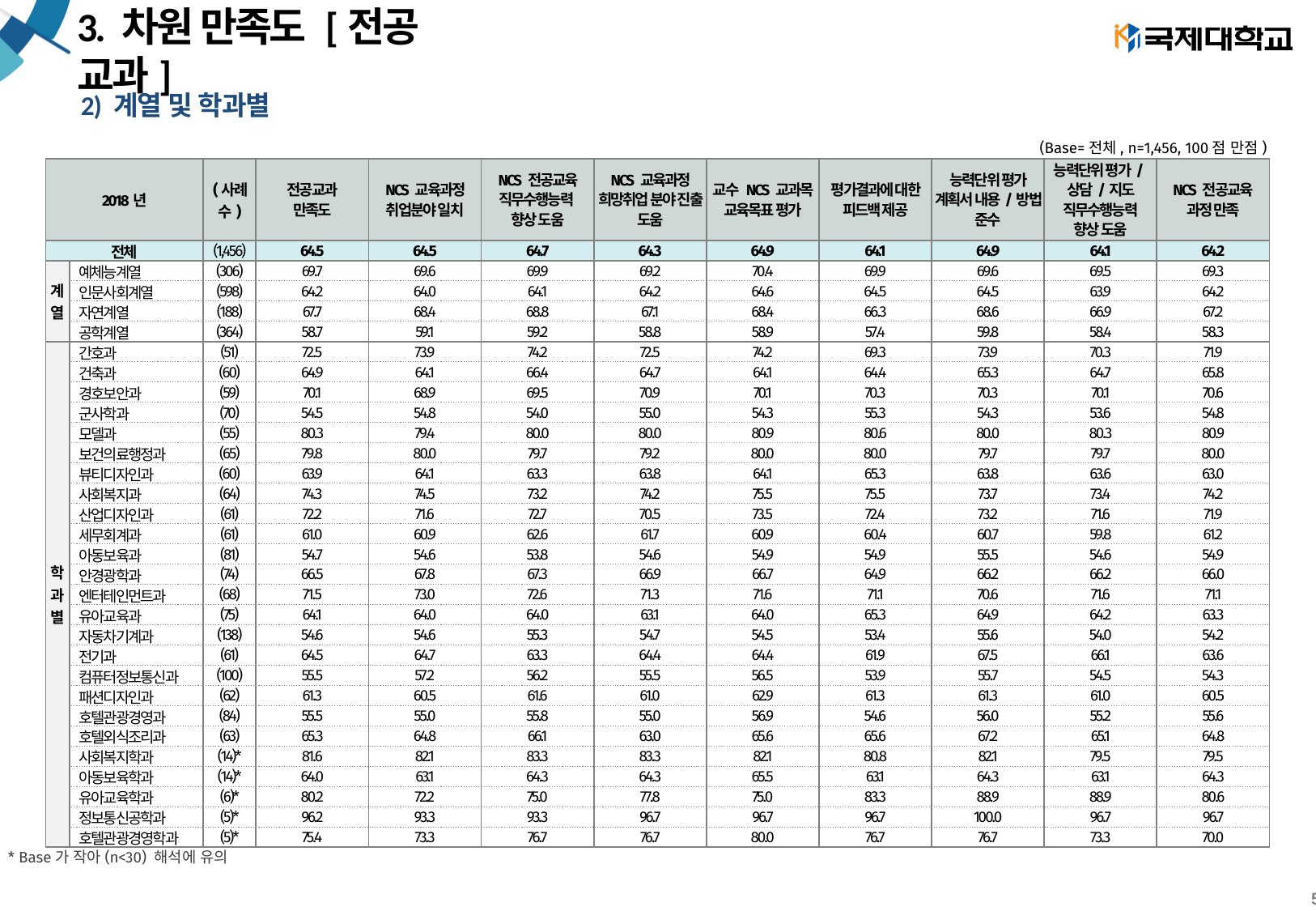

# 3. 차원 만족도 [전공 교과]
2) 계열 및 학과별
(Base=전체, n=1,456, 100점 만점)
| 2018년 |  | (사례수) | 전공교과 만족도 | NCS 교육과정 취업분야 일치 | NCS 전공교육 직무수행능력 향상 도움 | NCS 교육과정 희망취업 분야 진출 도움 | 교수 NCS 교과목 교육목표 평가 | 평가결과에 대한 피드백 제공 | 능력단위 평가 계획서 내용/방법 준수 | 능력단위 평가/상담/지도 직무수행능력 향상 도움 | NCS 전공교육 과정 만족 |
| --- | --- | --- | --- | --- | --- | --- | --- | --- | --- | --- | --- |
| 전체 |  | (1,456) | 64.5 | 64.5 | 64.7 | 64.3 | 64.9 | 64.1 | 64.9 | 64.1 | 64.2 |
| 계 열 | 예체능계열 | (306) | 69.7 | 69.6 | 69.9 | 69.2 | 70.4 | 69.9 | 69.6 | 69.5 | 69.3 |
|  | 인문사회계열 | (598) | 64.2 | 64.0 | 64.1 | 64.2 | 64.6 | 64.5 | 64.5 | 63.9 | 64.2 |
|  | 자연계열 | (188) | 67.7 | 68.4 | 68.8 | 67.1 | 68.4 | 66.3 | 68.6 | 66.9 | 67.2 |
|  | 공학계열 | (364) | 58.7 | 59.1 | 59.2 | 58.8 | 58.9 | 57.4 | 59.8 | 58.4 | 58.3 |
| 학 과 별 | 간호과 | (51) | 72.5 | 73.9 | 74.2 | 72.5 | 74.2 | 69.3 | 73.9 | 70.3 | 71.9 |
|  | 건축과 | (60) | 64.9 | 64.1 | 66.4 | 64.7 | 64.1 | 64.4 | 65.3 | 64.7 | 65.8 |
|  | 경호보안과 | (59) | 70.1 | 68.9 | 69.5 | 70.9 | 70.1 | 70.3 | 70.3 | 70.1 | 70.6 |
|  | 군사학과 | (70) | 54.5 | 54.8 | 54.0 | 55.0 | 54.3 | 55.3 | 54.3 | 53.6 | 54.8 |
|  | 모델과 | (55) | 80.3 | 79.4 | 80.0 | 80.0 | 80.9 | 80.6 | 80.0 | 80.3 | 80.9 |
|  | 보건의료행정과 | (65) | 79.8 | 80.0 | 79.7 | 79.2 | 80.0 | 80.0 | 79.7 | 79.7 | 80.0 |
|  | 뷰티디자인과 | (60) | 63.9 | 64.1 | 63.3 | 63.8 | 64.1 | 65.3 | 63.8 | 63.6 | 63.0 |
|  | 사회복지과 | (64) | 74.3 | 74.5 | 73.2 | 74.2 | 75.5 | 75.5 | 73.7 | 73.4 | 74.2 |
|  | 산업디자인과 | (61) | 72.2 | 71.6 | 72.7 | 70.5 | 73.5 | 72.4 | 73.2 | 71.6 | 71.9 |
|  | 세무회계과 | (61) | 61.0 | 60.9 | 62.6 | 61.7 | 60.9 | 60.4 | 60.7 | 59.8 | 61.2 |
|  | 아동보육과 | (81) | 54.7 | 54.6 | 53.8 | 54.6 | 54.9 | 54.9 | 55.5 | 54.6 | 54.9 |
|  | 안경광학과 | (74) | 66.5 | 67.8 | 67.3 | 66.9 | 66.7 | 64.9 | 66.2 | 66.2 | 66.0 |
|  | 엔터테인먼트과 | (68) | 71.5 | 73.0 | 72.6 | 71.3 | 71.6 | 71.1 | 70.6 | 71.6 | 71.1 |
|  | 유아교육과 | (75) | 64.1 | 64.0 | 64.0 | 63.1 | 64.0 | 65.3 | 64.9 | 64.2 | 63.3 |
|  | 자동차기계과 | (138) | 54.6 | 54.6 | 55.3 | 54.7 | 54.5 | 53.4 | 55.6 | 54.0 | 54.2 |
|  | 전기과 | (61) | 64.5 | 64.7 | 63.3 | 64.4 | 64.4 | 61.9 | 67.5 | 66.1 | 63.6 |
|  | 컴퓨터정보통신과 | (100) | 55.5 | 57.2 | 56.2 | 55.5 | 56.5 | 53.9 | 55.7 | 54.5 | 54.3 |
|  | 패션디자인과 | (62) | 61.3 | 60.5 | 61.6 | 61.0 | 62.9 | 61.3 | 61.3 | 61.0 | 60.5 |
|  | 호텔관광경영과 | (84) | 55.5 | 55.0 | 55.8 | 55.0 | 56.9 | 54.6 | 56.0 | 55.2 | 55.6 |
|  | 호텔외식조리과 | (63) | 65.3 | 64.8 | 66.1 | 63.0 | 65.6 | 65.6 | 67.2 | 65.1 | 64.8 |
|  | 사회복지학과 | (14)\* | 81.6 | 82.1 | 83.3 | 83.3 | 82.1 | 80.8 | 82.1 | 79.5 | 79.5 |
|  | 아동보육학과 | (14)\* | 64.0 | 63.1 | 64.3 | 64.3 | 65.5 | 63.1 | 64.3 | 63.1 | 64.3 |
|  | 유아교육학과 | (6)\* | 80.2 | 72.2 | 75.0 | 77.8 | 75.0 | 83.3 | 88.9 | 88.9 | 80.6 |
|  | 정보통신공학과 | (5)\* | 96.2 | 93.3 | 93.3 | 96.7 | 96.7 | 96.7 | 100.0 | 96.7 | 96.7 |
|  | 호텔관광경영학과 | (5)\* | 75.4 | 73.3 | 76.7 | 76.7 | 80.0 | 76.7 | 76.7 | 73.3 | 70.0 |
* Base가 작아(n<30) 해석에 유의